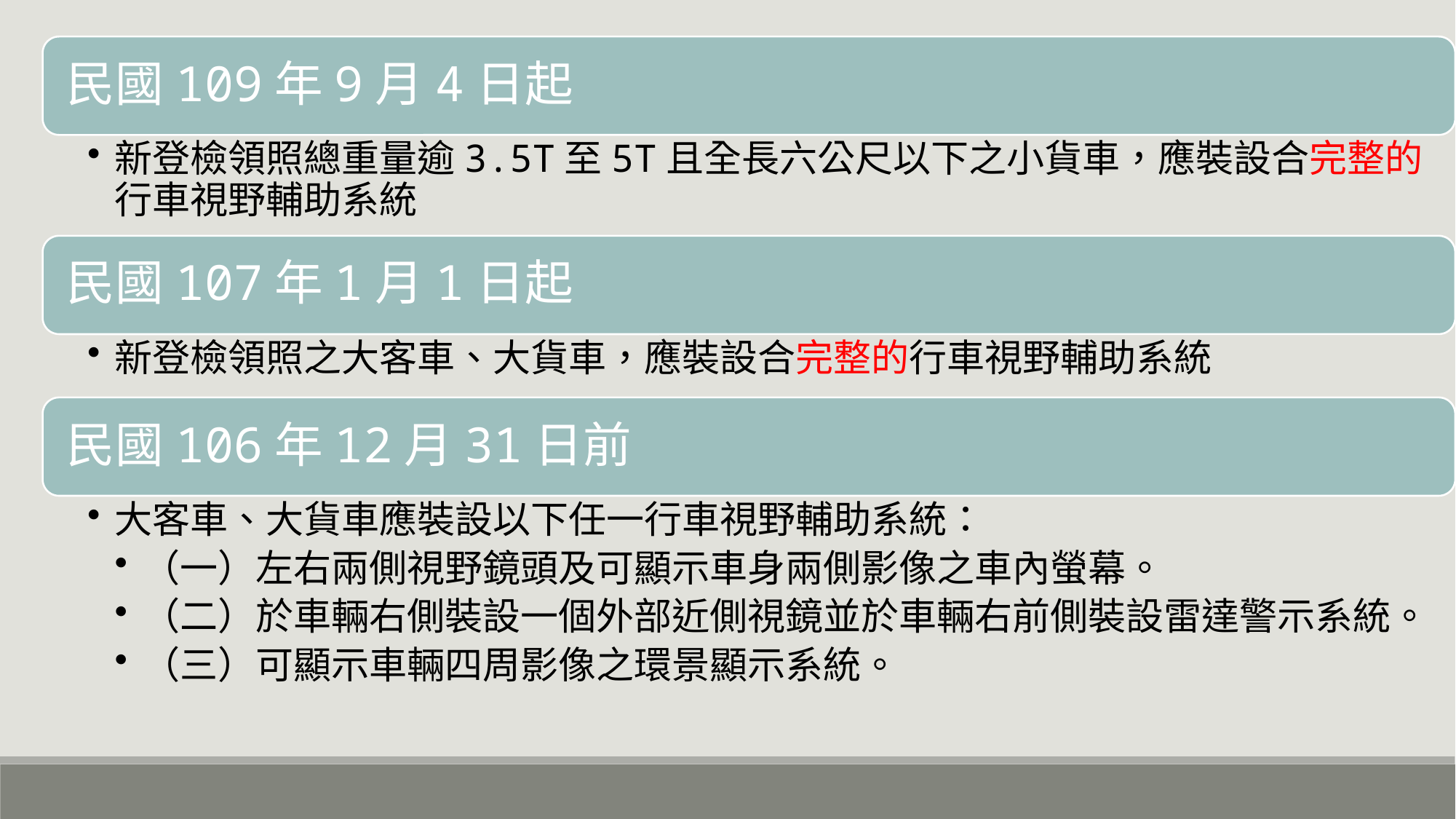

民國109年9月4日起
新登檢領照總重量逾3.5T至5T且全長六公尺以下之小貨車，應裝設合完整的行車視野輔助系統
民國107年1月1日起
新登檢領照之大客車、大貨車，應裝設合完整的行車視野輔助系統
民國106年12月31日前
大客車、大貨車應裝設以下任一行車視野輔助系統：
（一）左右兩側視野鏡頭及可顯示車身兩側影像之車內螢幕。
（二）於車輛右側裝設一個外部近側視鏡並於車輛右前側裝設雷達警示系統。
（三）可顯示車輛四周影像之環景顯示系統。